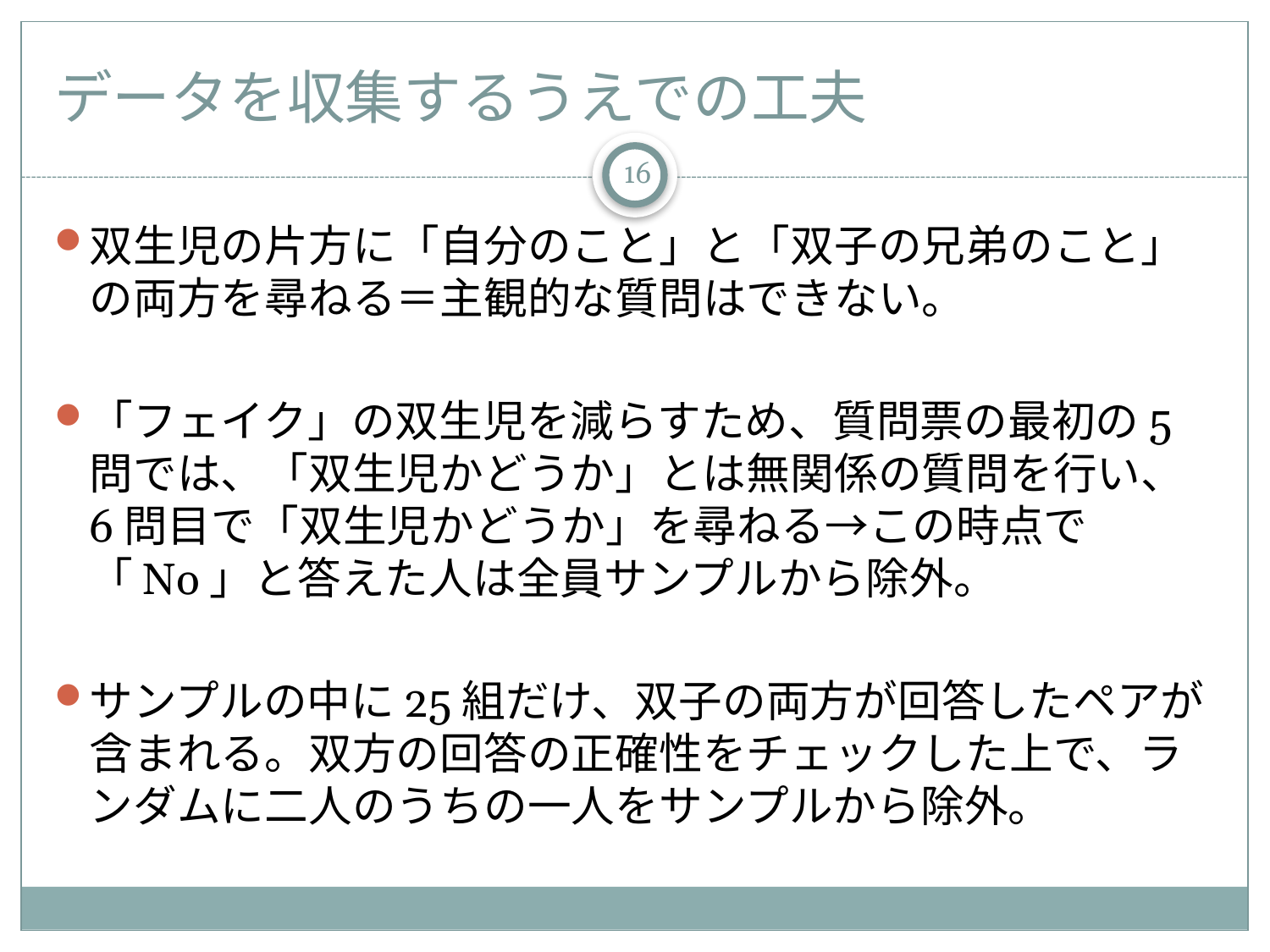

# データを収集するうえでの工夫
16
双生児の片方に「自分のこと」と「双子の兄弟のこと」の両方を尋ねる＝主観的な質問はできない。

「フェイク」の双生児を減らすため、質問票の最初の5問では、「双生児かどうか」とは無関係の質問を行い、6問目で「双生児かどうか」を尋ねる→この時点で「No」と答えた人は全員サンプルから除外。

サンプルの中に25組だけ、双子の両方が回答したペアが含まれる。双方の回答の正確性をチェックした上で、ランダムに二人のうちの一人をサンプルから除外。